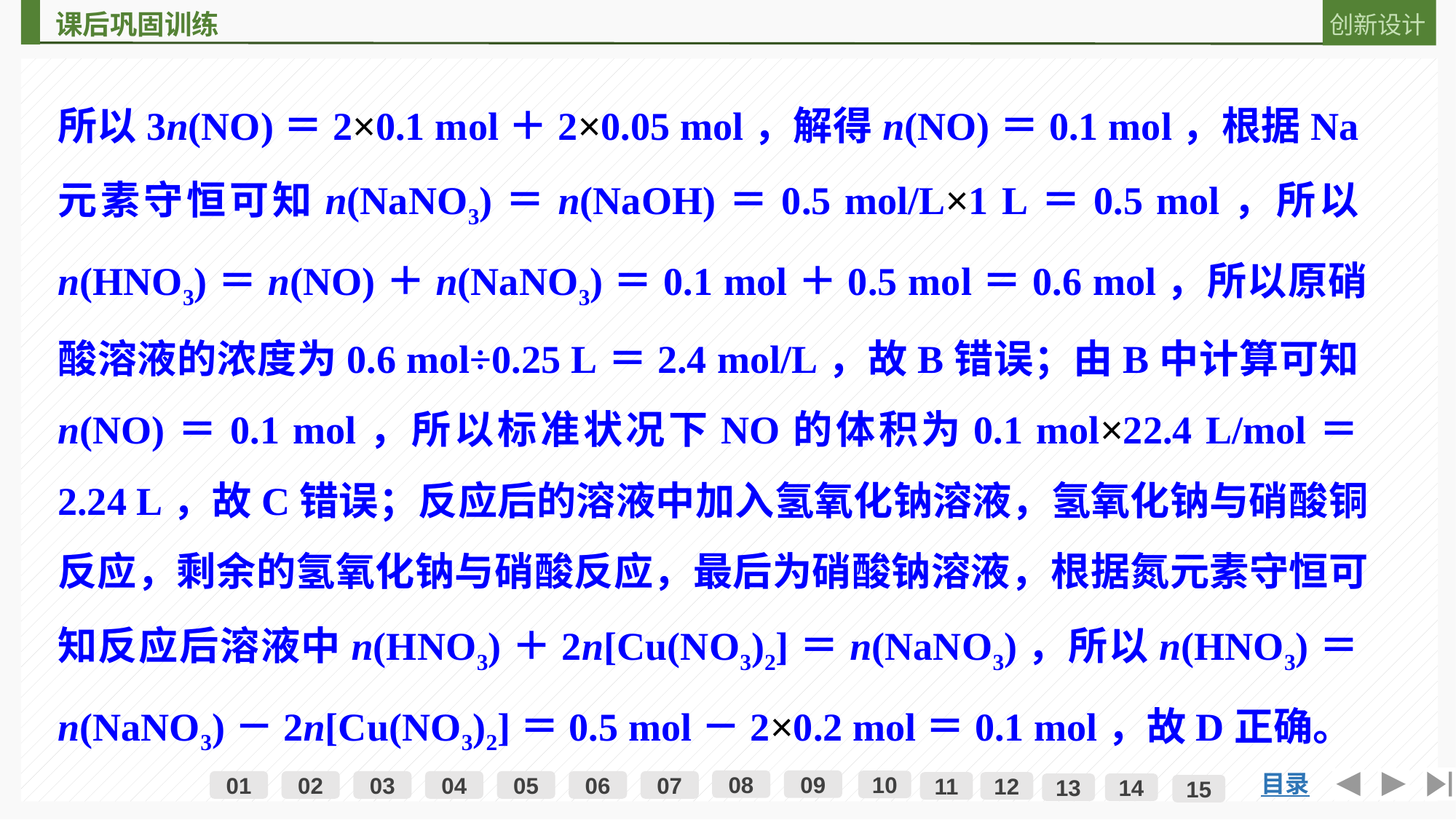

所以3n(NO)＝2×0.1 mol＋2×0.05 mol，解得n(NO)＝0.1 mol，根据Na元素守恒可知n(NaNO3)＝n(NaOH)＝0.5 mol/L×1 L＝0.5 mol，所以n(HNO3)＝n(NO)＋n(NaNO3)＝0.1 mol＋0.5 mol＝0.6 mol，所以原硝酸溶液的浓度为0.6 mol÷0.25 L＝2.4 mol/L，故B错误；由B中计算可知n(NO)＝0.1 mol，所以标准状况下NO的体积为0.1 mol×22.4 L/mol＝2.24 L，故C错误；反应后的溶液中加入氢氧化钠溶液，氢氧化钠与硝酸铜反应，剩余的氢氧化钠与硝酸反应，最后为硝酸钠溶液，根据氮元素守恒可知反应后溶液中n(HNO3)＋2n[Cu(NO3)2]＝n(NaNO3)，所以n(HNO3)＝n(NaNO3)－2n[Cu(NO3)2]＝0.5 mol－2×0.2 mol＝0.1 mol，故D正确。